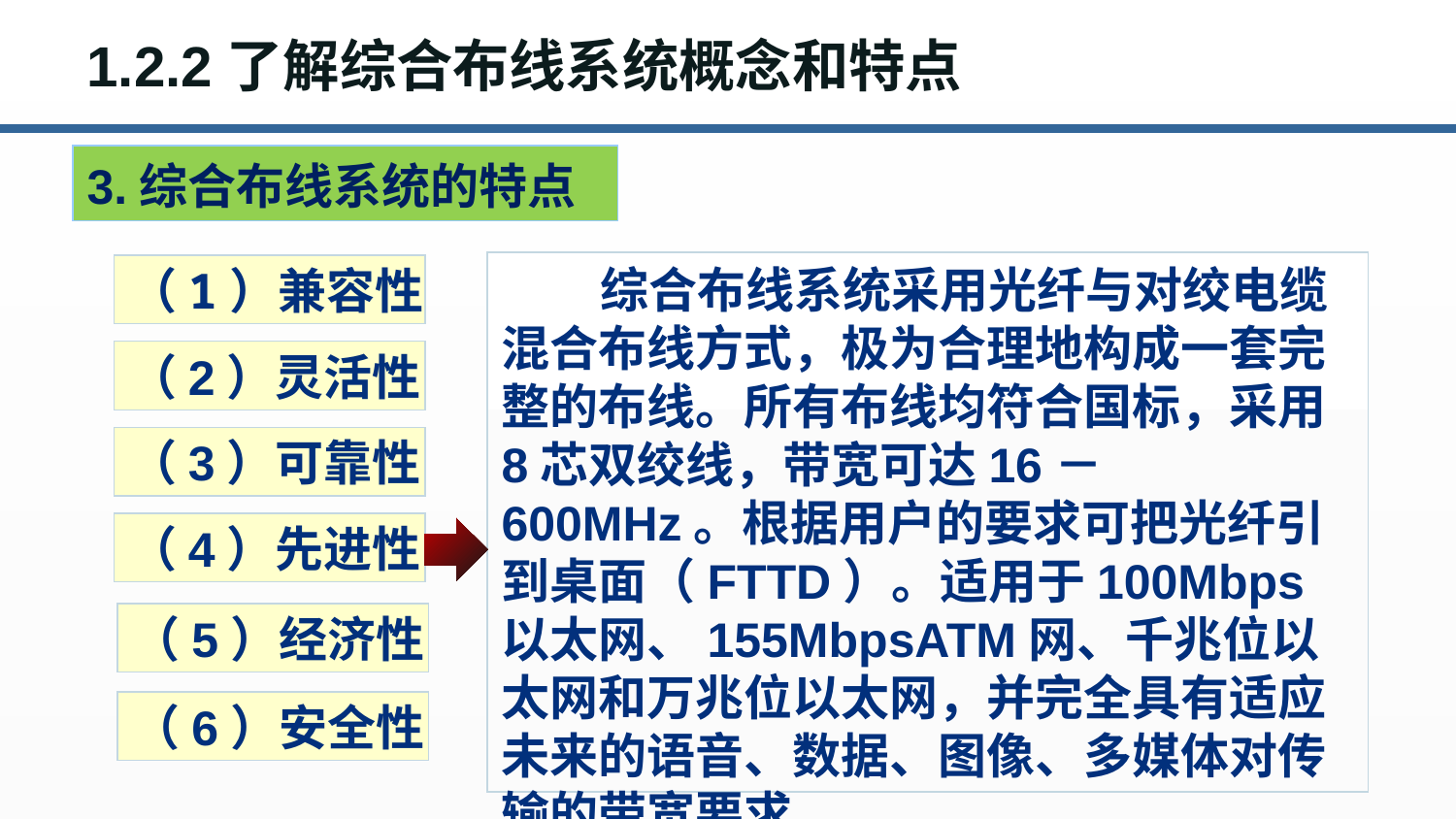

# 1.2.2了解综合布线系统概念和特点
3.综合布线系统的特点
        综合布线系统采用光纤与对绞电缆混合布线方式，极为合理地构成一套完整的布线。所有布线均符合国标，采用8芯双绞线，带宽可达16－600MHz。根据用户的要求可把光纤引到桌面（FTTD）。适用于100Mbps以太网、155MbpsATM网、千兆位以太网和万兆位以太网，并完全具有适应未来的语音、数据、图像、多媒体对传输的带宽要求。
（1）兼容性
（2）灵活性
（3）可靠性
（4）先进性

（5）经济性
（6）安全性